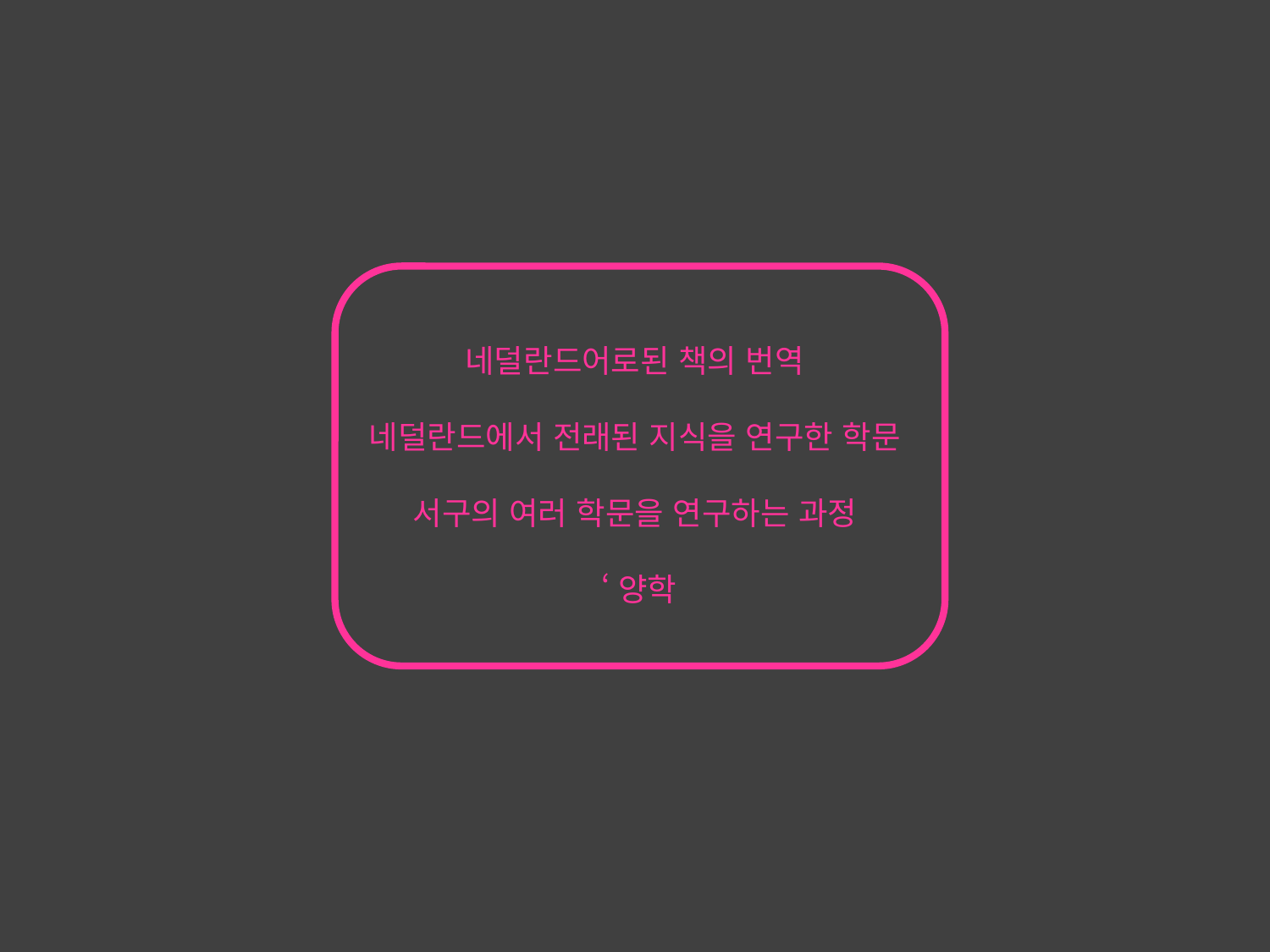

네덜란드어로된 책의 번역

네덜란드에서 전래된 지식을 연구한 학문

서구의 여러 학문을 연구하는 과정

 ‘양학